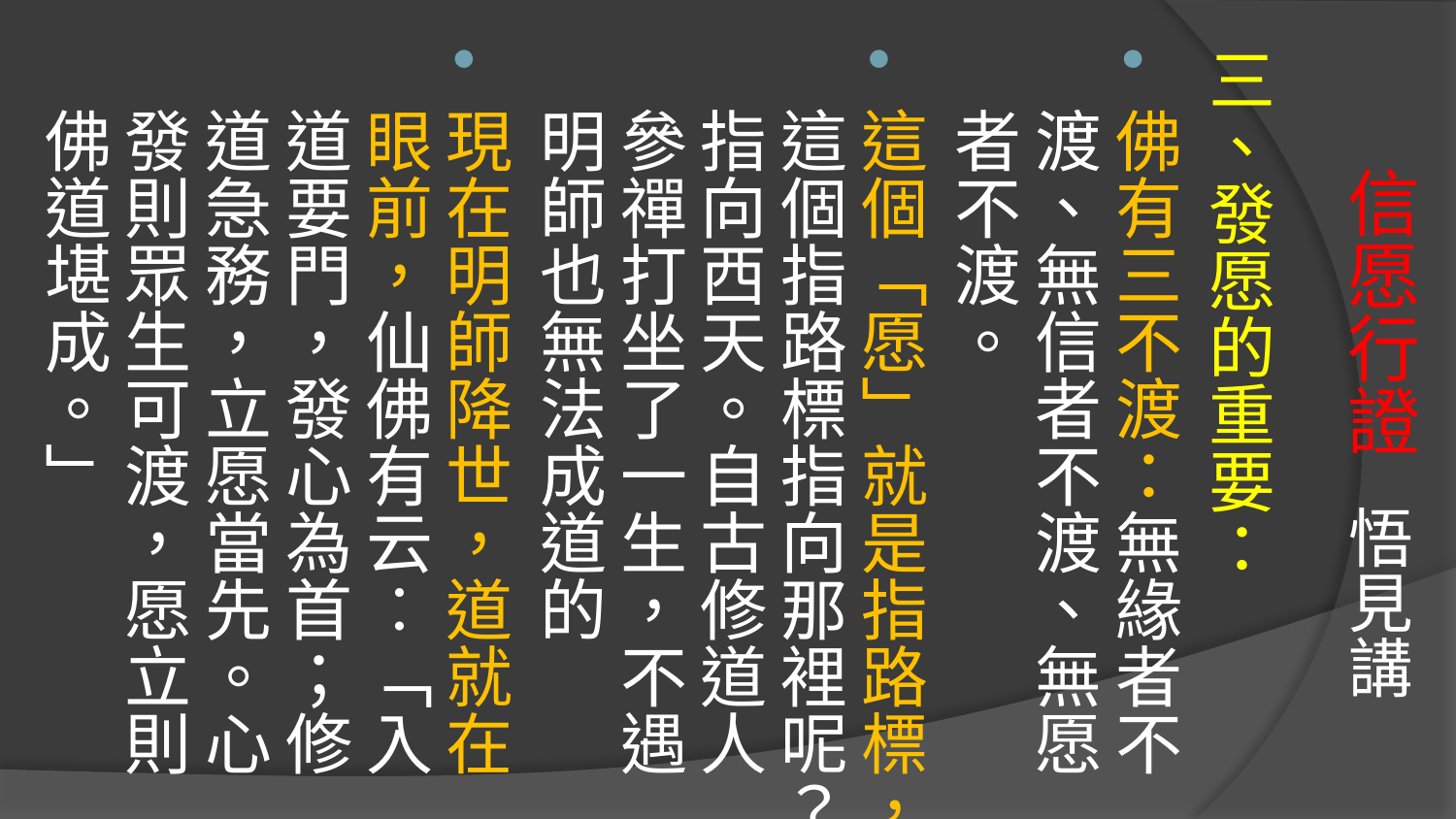

# 信愿行證   悟見講
三、發愿的重要：
佛有三不渡：無緣者不渡、無信者不渡、無愿者不渡。
這個「愿」就是指路標，這個指路標指向那裡呢？指向西天。自古修道人參禪打坐了一生，不遇明師也無法成道的
現在明師降世，道就在眼前，仙佛有云︰「入道要門，發心為首；修道急務，立愿當先。心發則眾生可渡，愿立則佛道堪成。」